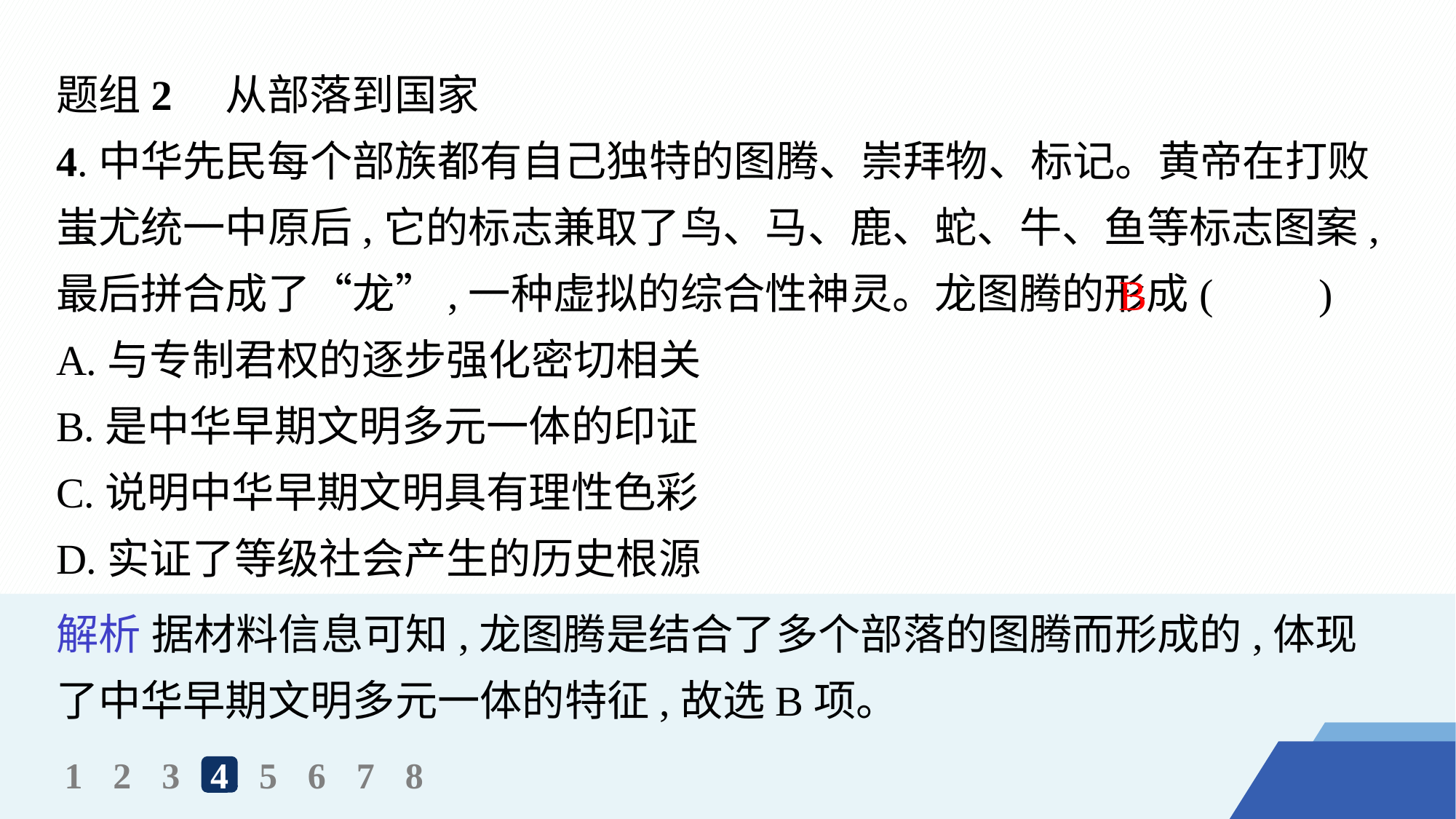

题组2　从部落到国家
4.中华先民每个部族都有自己独特的图腾、崇拜物、标记。黄帝在打败蚩尤统一中原后,它的标志兼取了鸟、马、鹿、蛇、牛、鱼等标志图案,最后拼合成了“龙”,一种虚拟的综合性神灵。龙图腾的形成(　　)
A.与专制君权的逐步强化密切相关
B.是中华早期文明多元一体的印证
C.说明中华早期文明具有理性色彩
D.实证了等级社会产生的历史根源
B
解析 据材料信息可知,龙图腾是结合了多个部落的图腾而形成的,体现了中华早期文明多元一体的特征,故选B项。
1
2
3
4
5
6
7
8